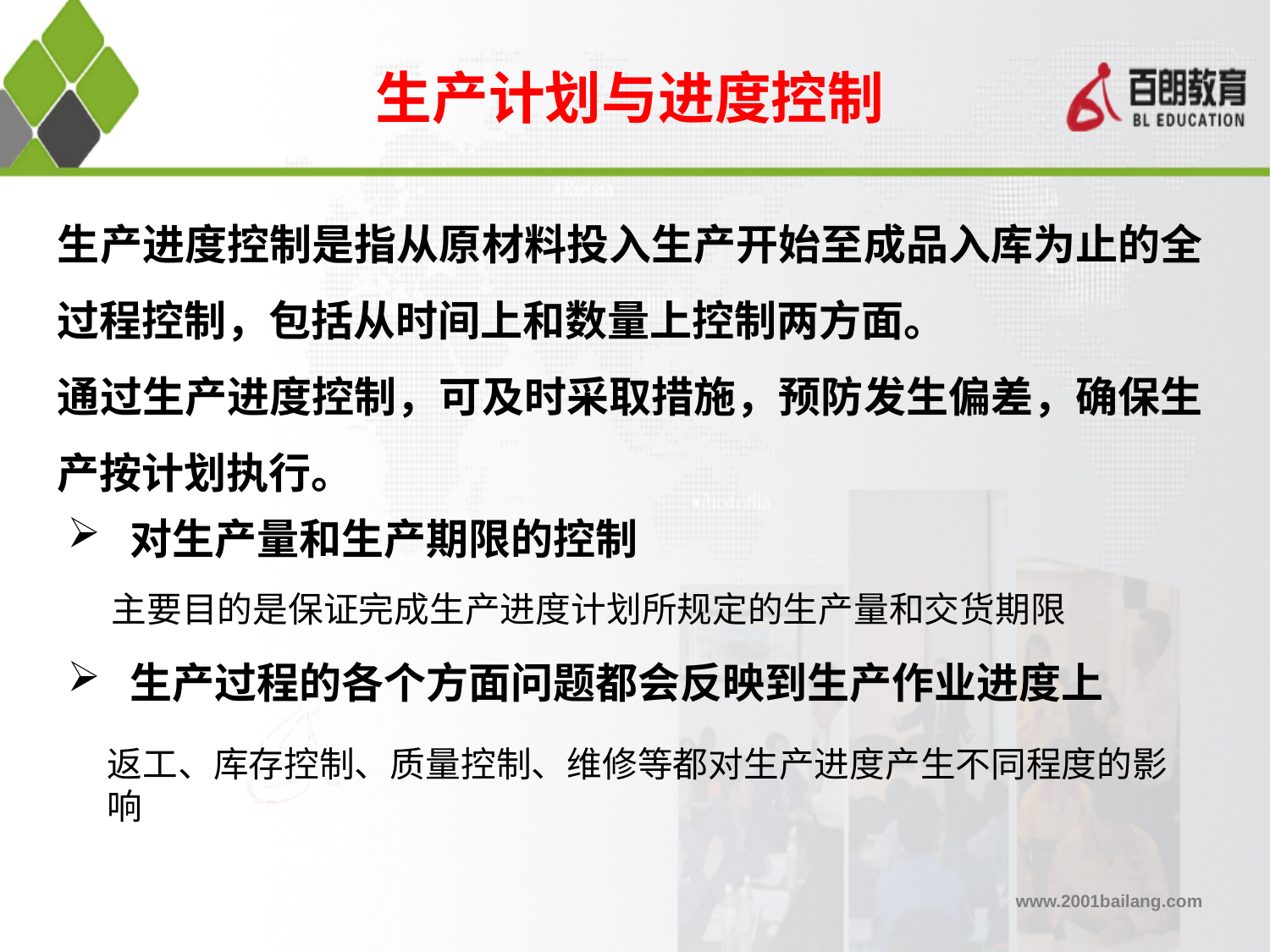

生产计划与进度控制
生产进度控制是指从原材料投入生产开始至成品入库为止的全过程控制，包括从时间上和数量上控制两方面。
通过生产进度控制，可及时采取措施，预防发生偏差，确保生产按计划执行。
  对生产量和生产期限的控制

  生产过程的各个方面问题都会反映到生产作业进度上
  主要目的是保证完成生产进度计划所规定的生产量和交货期限
返工、库存控制、质量控制、维修等都对生产进度产生不同程度的影响